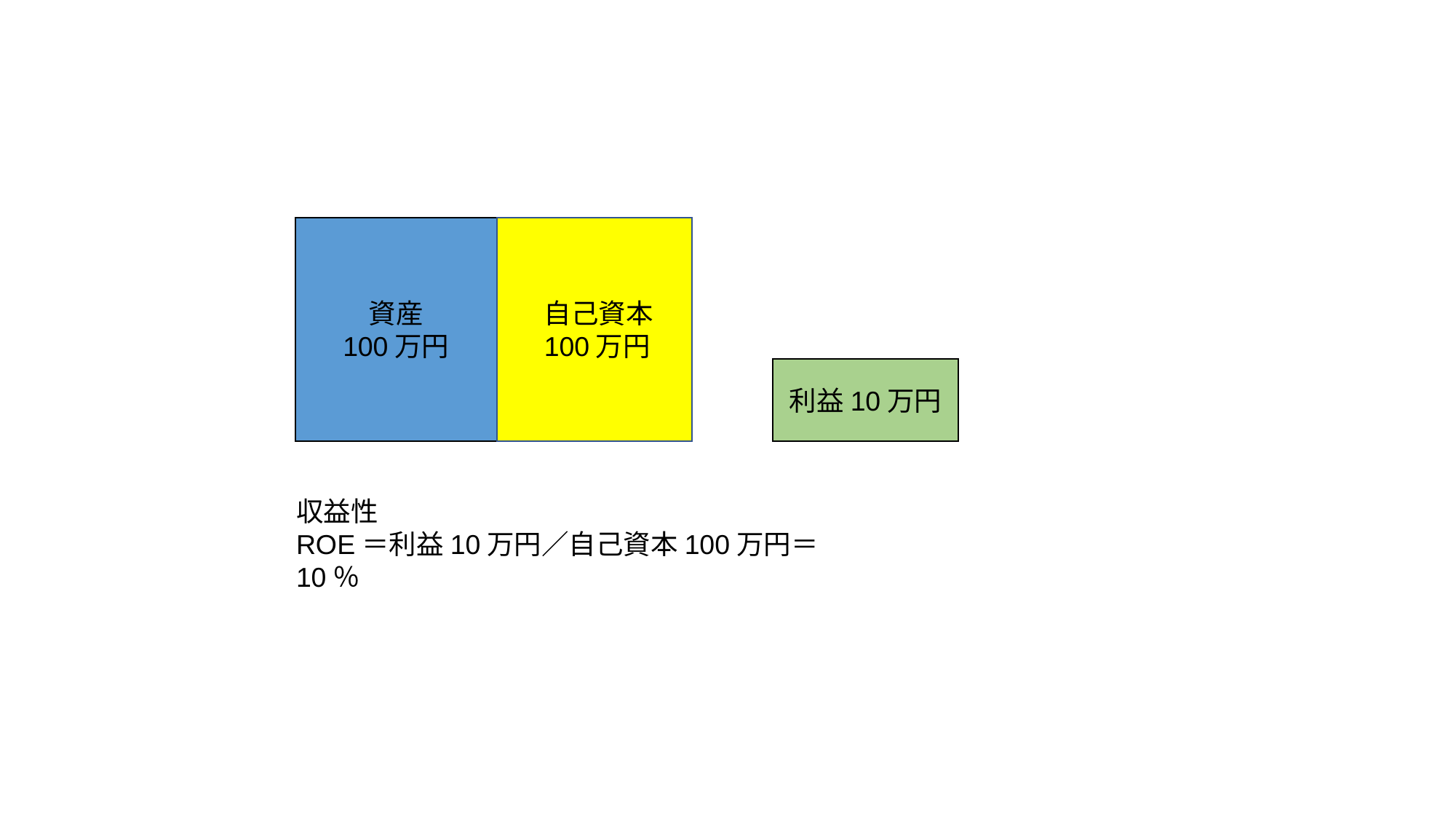

資産
100万円

自己資本
100万円
利益10万円
収益性
ROE＝利益10万円／自己資本100万円＝10％